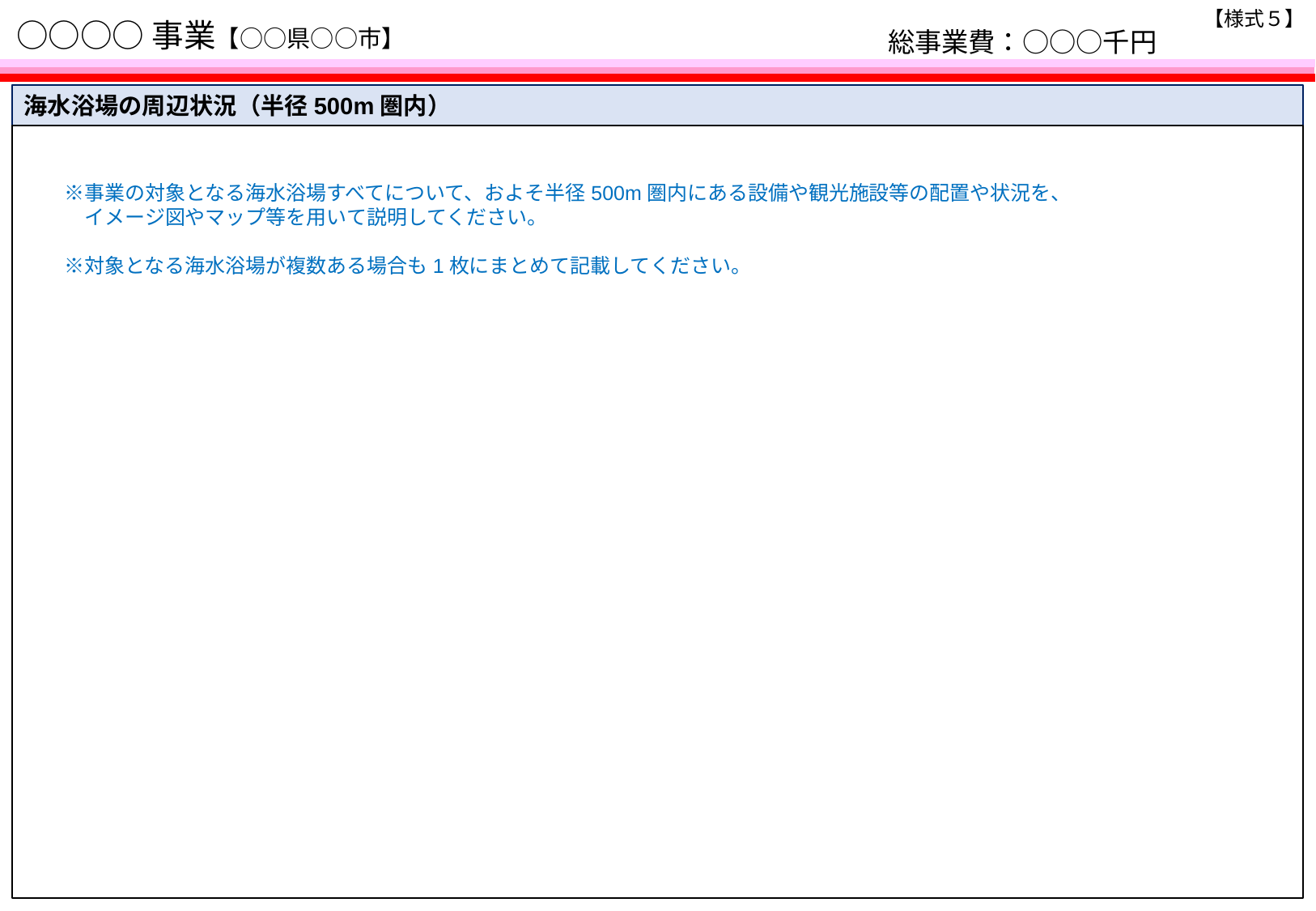

【様式５】
# ○○○○事業【○○県○○市】
総事業費：○○○千円
海水浴場の周辺状況（半径500m圏内）

　　※事業の対象となる海水浴場すべてについて、およそ半径500m圏内にある設備や観光施設等の配置や状況を、
　　　イメージ図やマップ等を用いて説明してください。

　　※対象となる海水浴場が複数ある場合も1枚にまとめて記載してください。